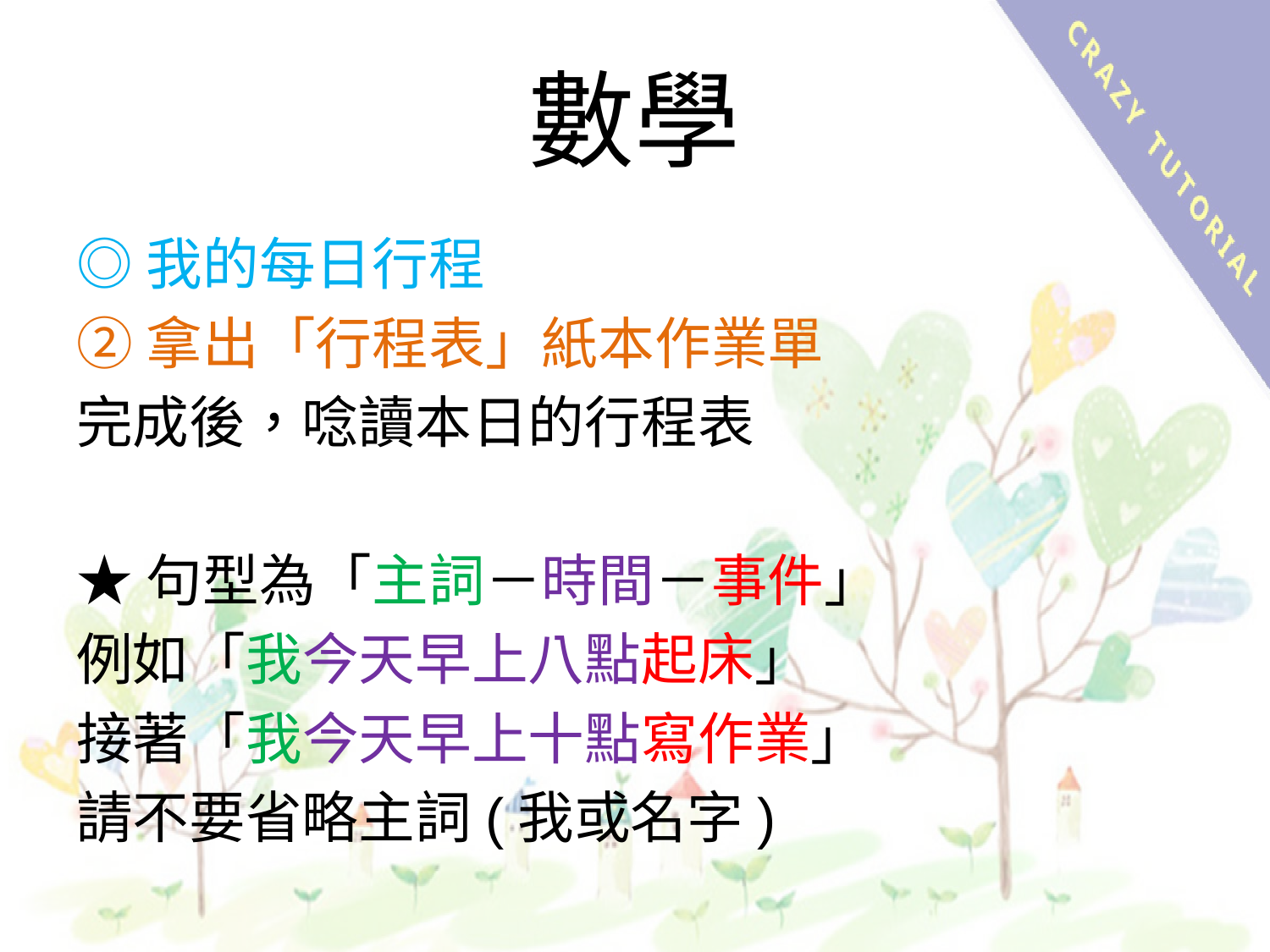

# 數學
◎我的每日行程
②拿出「行程表」紙本作業單
完成後，唸讀本日的行程表

★句型為「主詞－時間－事件」
例如「我今天早上八點起床」
接著「我今天早上十點寫作業」
請不要省略主詞(我或名字)